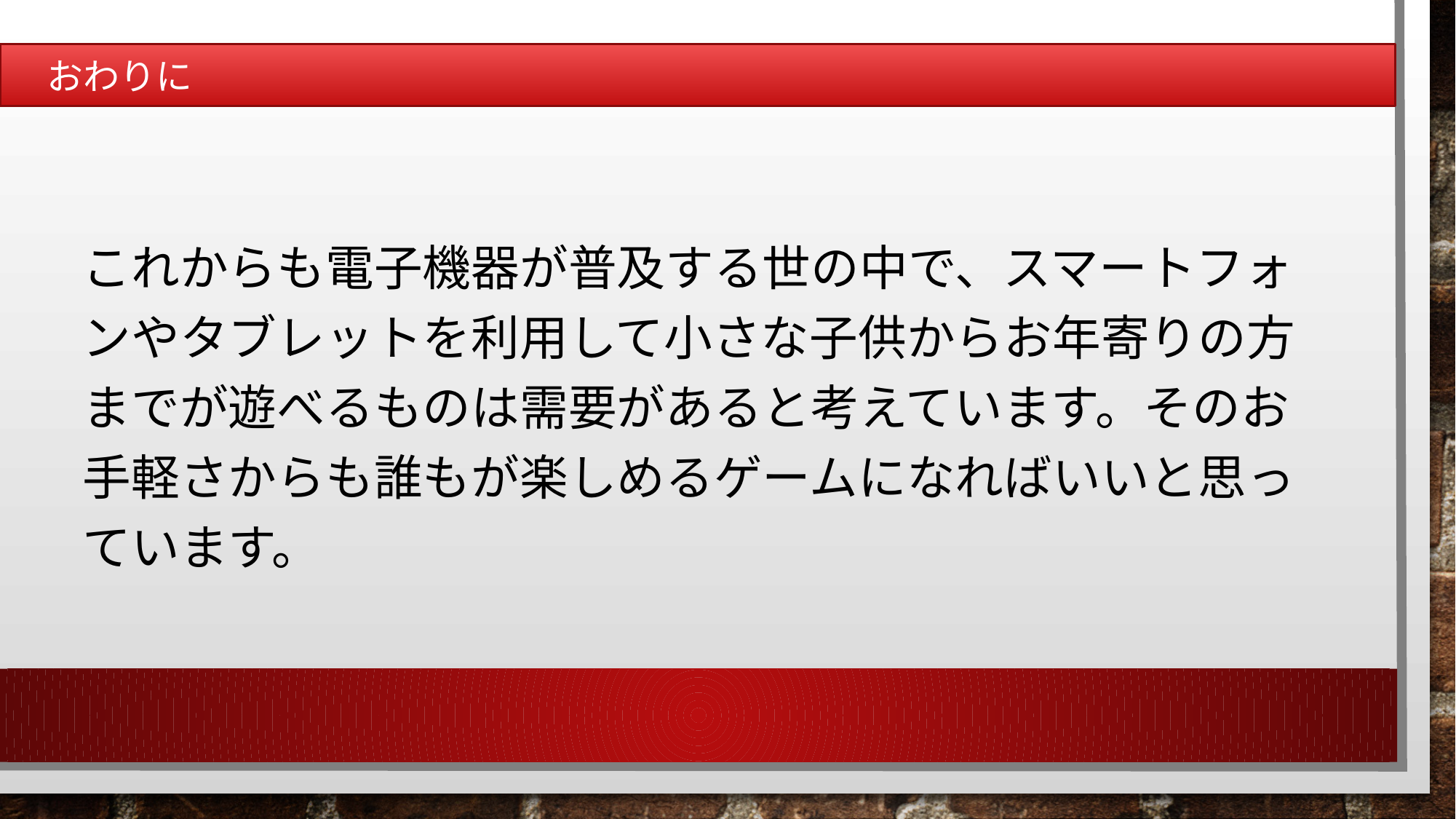

おわりに
これからも電子機器が普及する世の中で、スマートフォンやタブレットを利用して小さな子供からお年寄りの方までが遊べるものは需要があると考えています。そのお手軽さからも誰もが楽しめるゲームになればいいと思っています。